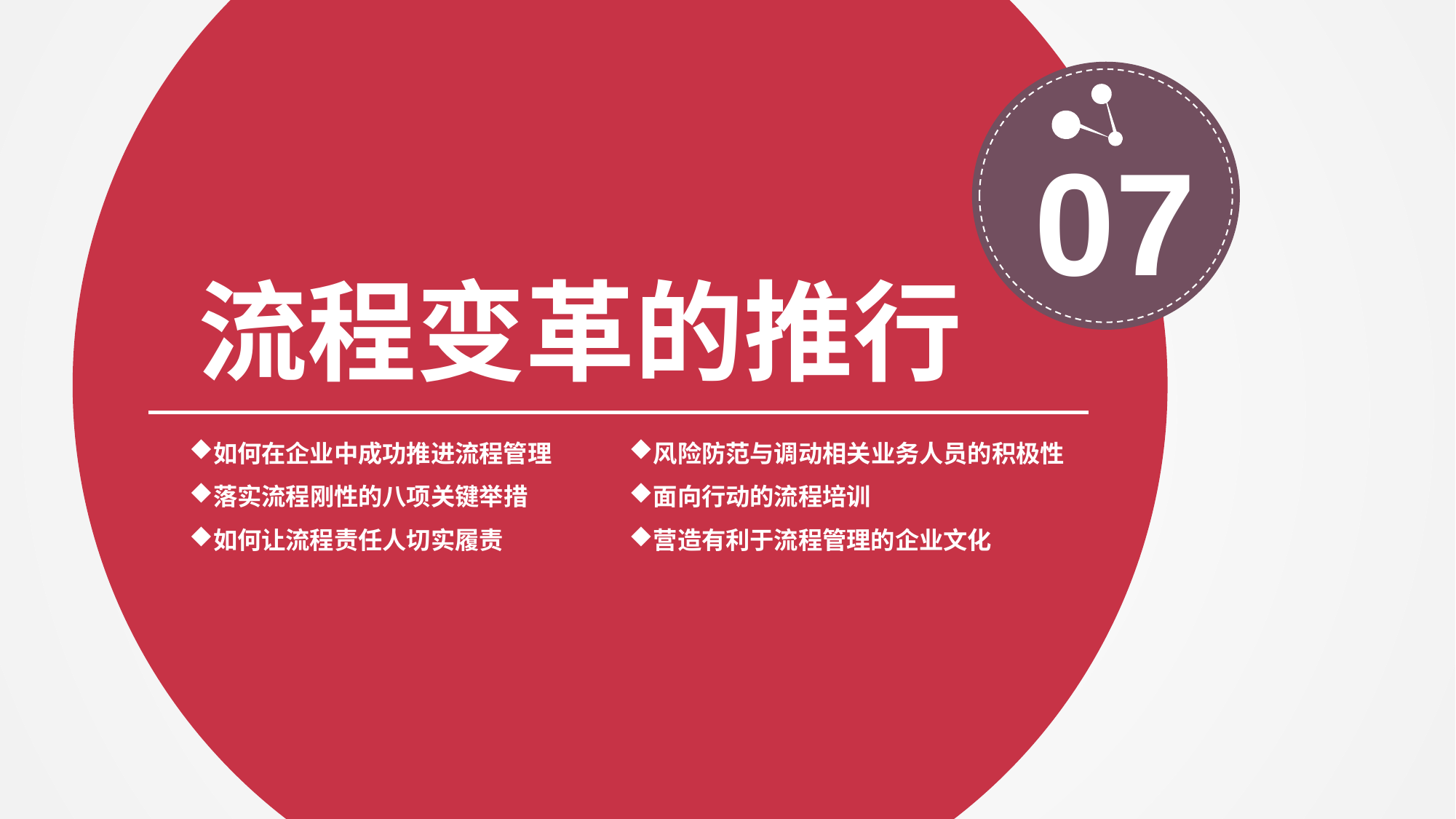

07
流程变革的推行
如何在企业中成功推进流程管理
落实流程刚性的八项关键举措
如何让流程责任人切实履责
风险防范与调动相关业务人员的积极性
面向行动的流程培训
营造有利于流程管理的企业文化